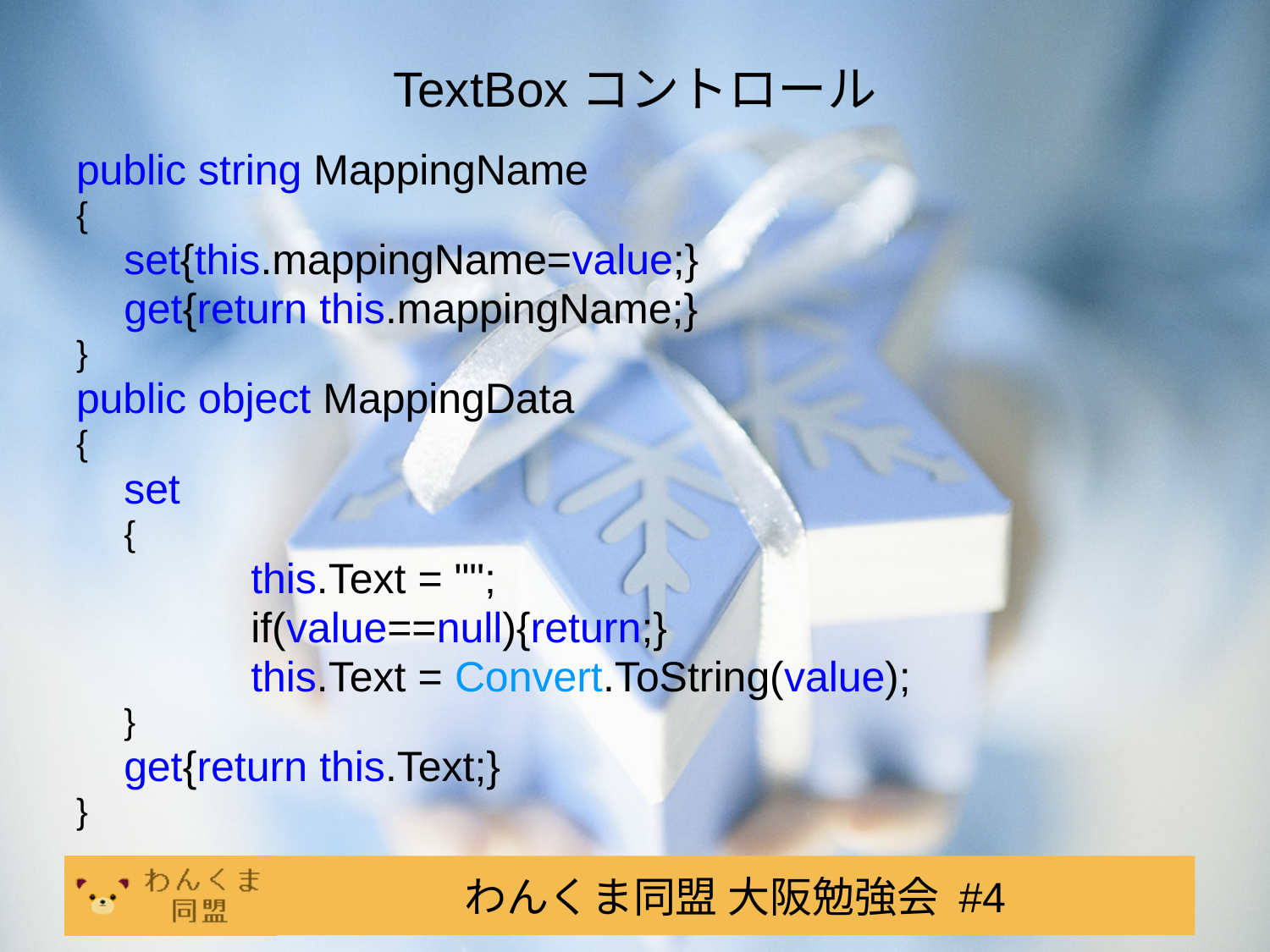

# TextBoxコントロール
public string MappingName
{
	set{this.mappingName=value;}
	get{return this.mappingName;}
}
public object MappingData
{
	set
	{
		this.Text = "";
		if(value==null){return;}
		this.Text = Convert.ToString(value);
	}
	get{return this.Text;}
}